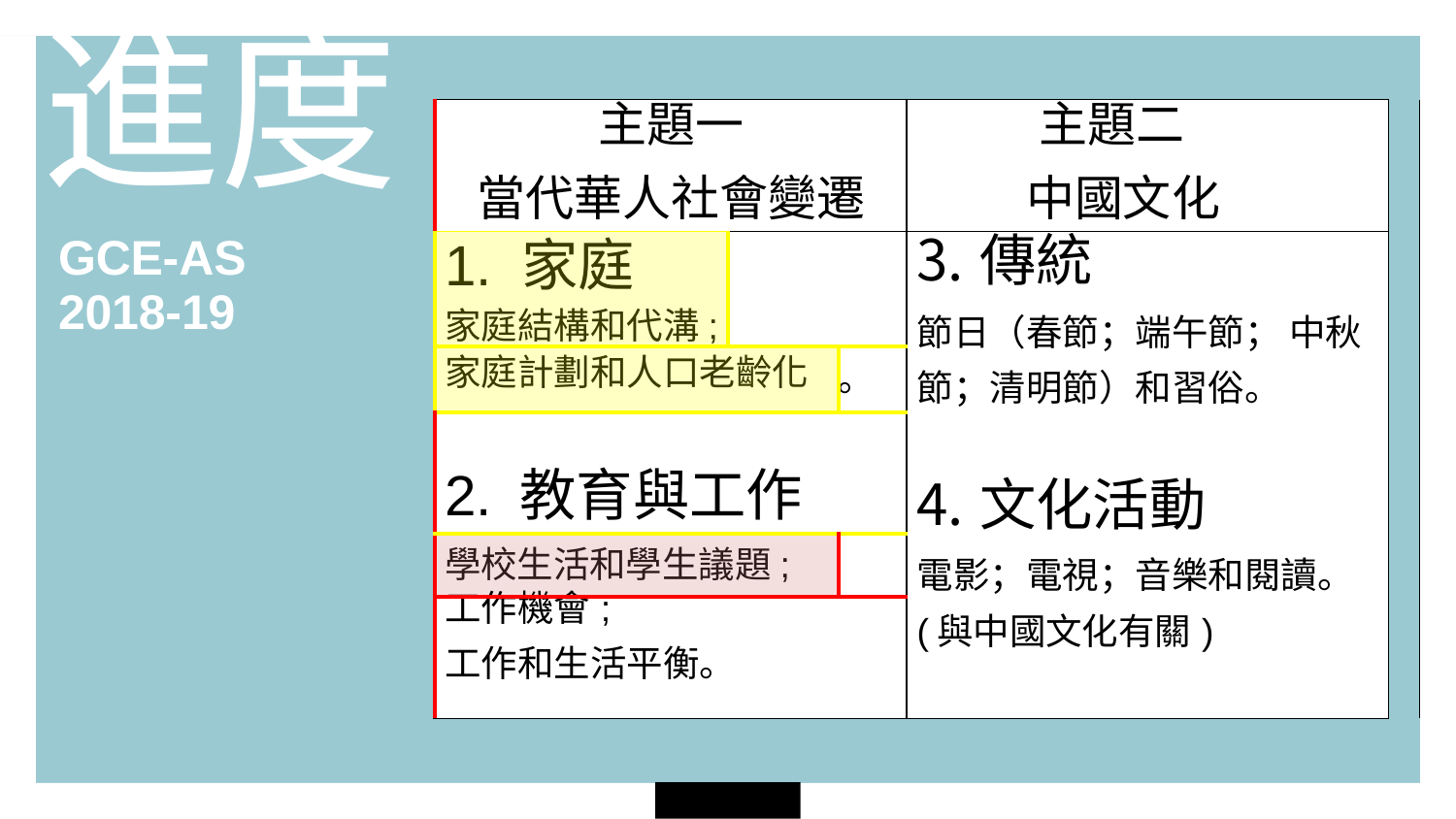

|  |  |  |  |  |  |
| --- | --- | --- | --- | --- | --- |
| 進度 GCE-AS 2018-19 | 主題一 當代華人社會變遷 |  |  | 主題二 中國文化 |  |
|  |  |  |  | 傳統 節日（春節；端午節； 中秋 節；清明節）和習俗。 文化活動 電影；電視；音樂和閱讀。 (與中國文化有關) |  |
|  |  |  | 。 |  |  |
|  | 2. 教育與工作 |  |  |  |  |
|  |  |  |  |  |  |
|  | 工作機會; 工作和生活平衡。 |  |  |  |  |
|  |  |  |  |  |  |

1. 家庭
家庭結構和代溝;

家庭計劃和人口老齡化
學校生活和學生議題;